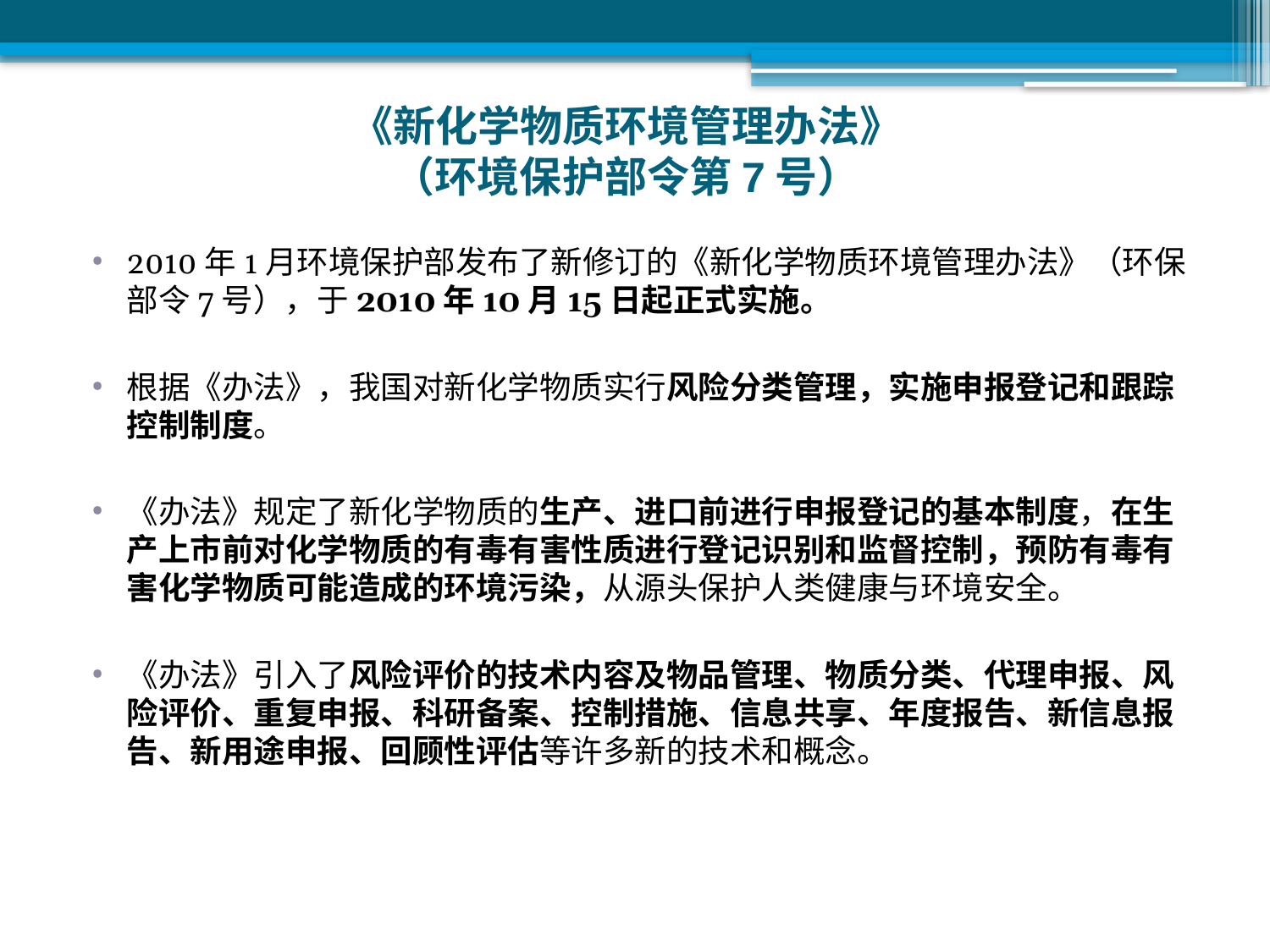

# 《新化学物质环境管理办法》 （环境保护部令第7号）
2010年1月环境保护部发布了新修订的《新化学物质环境管理办法》（环保部令7号），于2010年10月15日起正式实施。

根据《办法》，我国对新化学物质实行风险分类管理，实施申报登记和跟踪控制制度。

《办法》规定了新化学物质的生产、进口前进行申报登记的基本制度，在生产上市前对化学物质的有毒有害性质进行登记识别和监督控制，预防有毒有害化学物质可能造成的环境污染，从源头保护人类健康与环境安全。

《办法》引入了风险评价的技术内容及物品管理、物质分类、代理申报、风险评价、重复申报、科研备案、控制措施、信息共享、年度报告、新信息报告、新用途申报、回顾性评估等许多新的技术和概念。